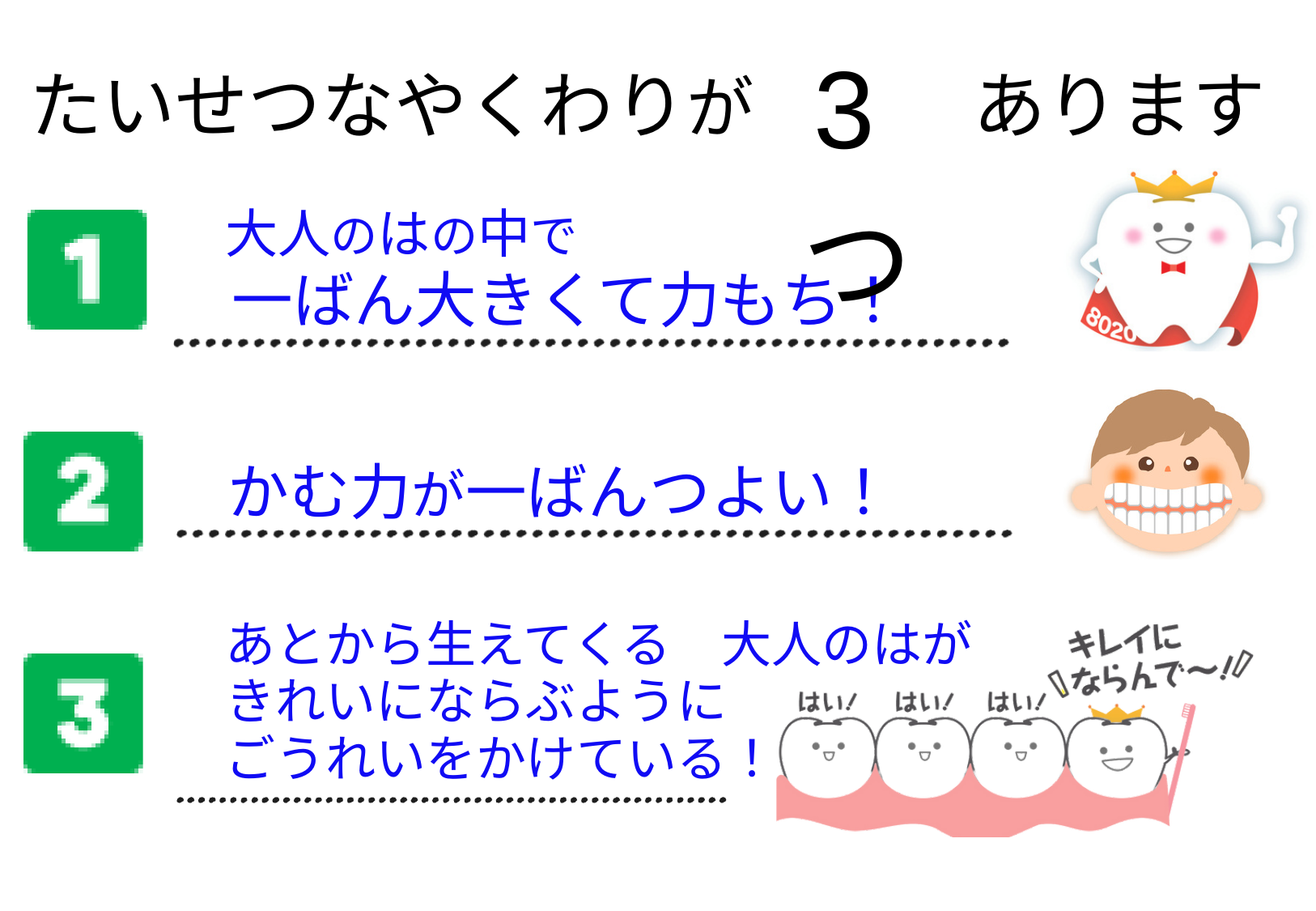

3つ
たいせつなやくわりが　　　あります

大人のはの中で
一ばん大きくて力もち！

かむ力が一ばんつよい！

あとから生えてくる　大人のはが
きれいにならぶように
ごうれいをかけている！